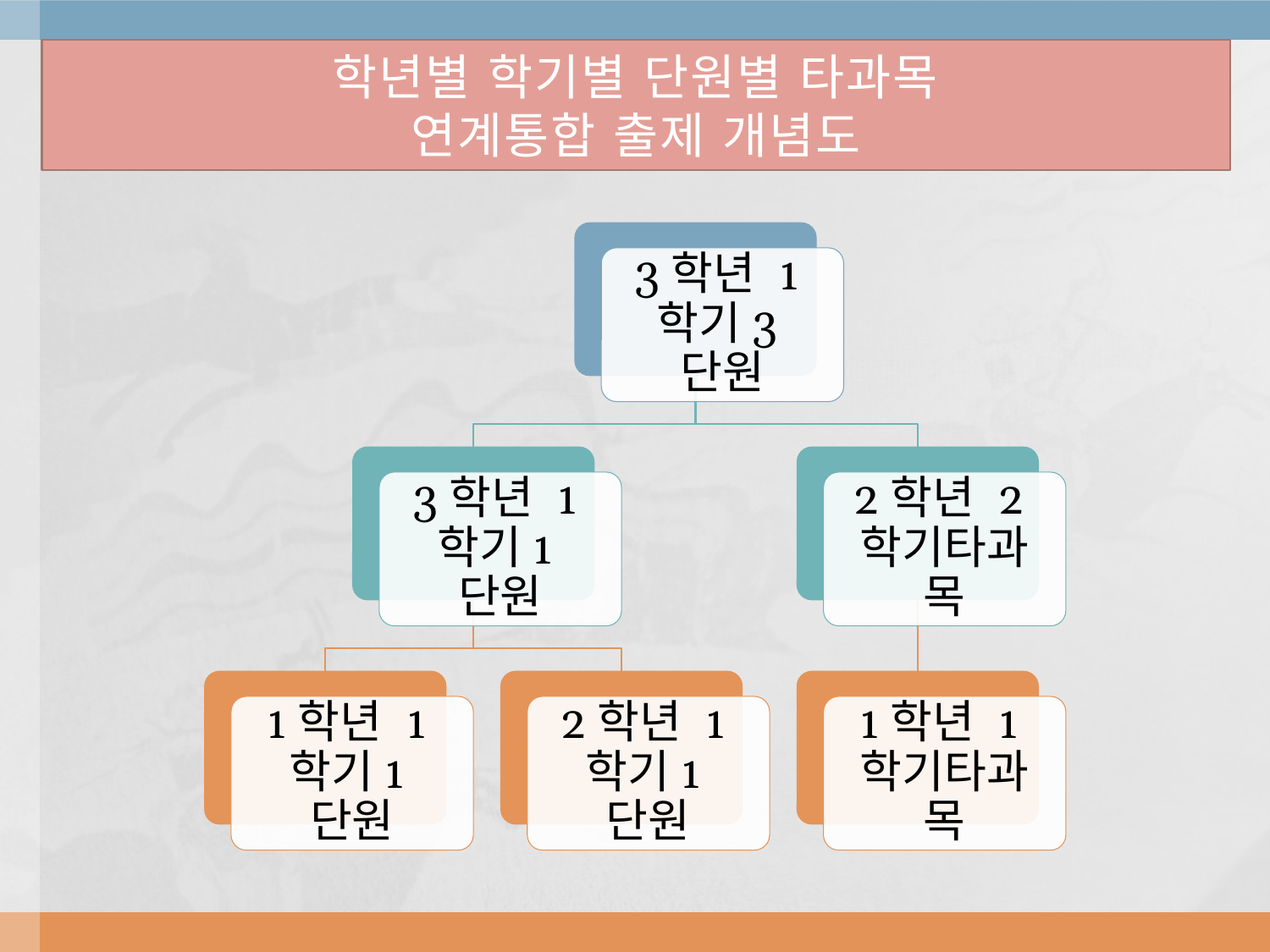

# 학년별 학기별 단원별 타과목 연계통합 출제 개념도
3학년 1학기3단원
3학년 1학기1단원
1학년 1학기1단원
2학년 1학기1단원
2학년 2학기타과목
1학년 1학기타과목